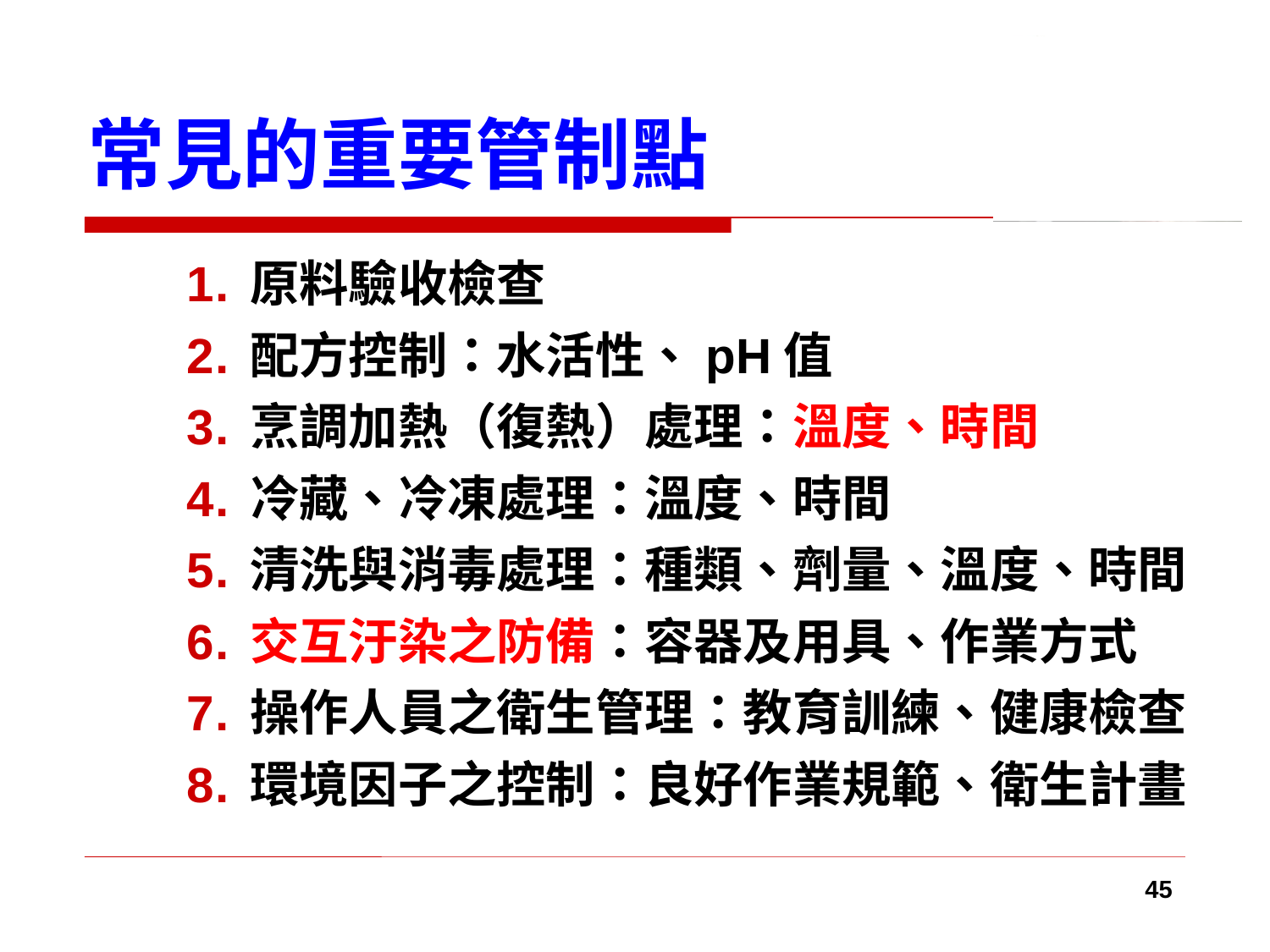

# 常見的重要管制點

原料驗收檢查
配方控制：水活性、pH值
烹調加熱（復熱）處理：溫度、時間
冷藏、冷凍處理：溫度、時間
清洗與消毒處理：種類、劑量、溫度、時間
交互汙染之防備：容器及用具、作業方式
操作人員之衛生管理：教育訓練、健康檢查
環境因子之控制：良好作業規範、衛生計畫
45